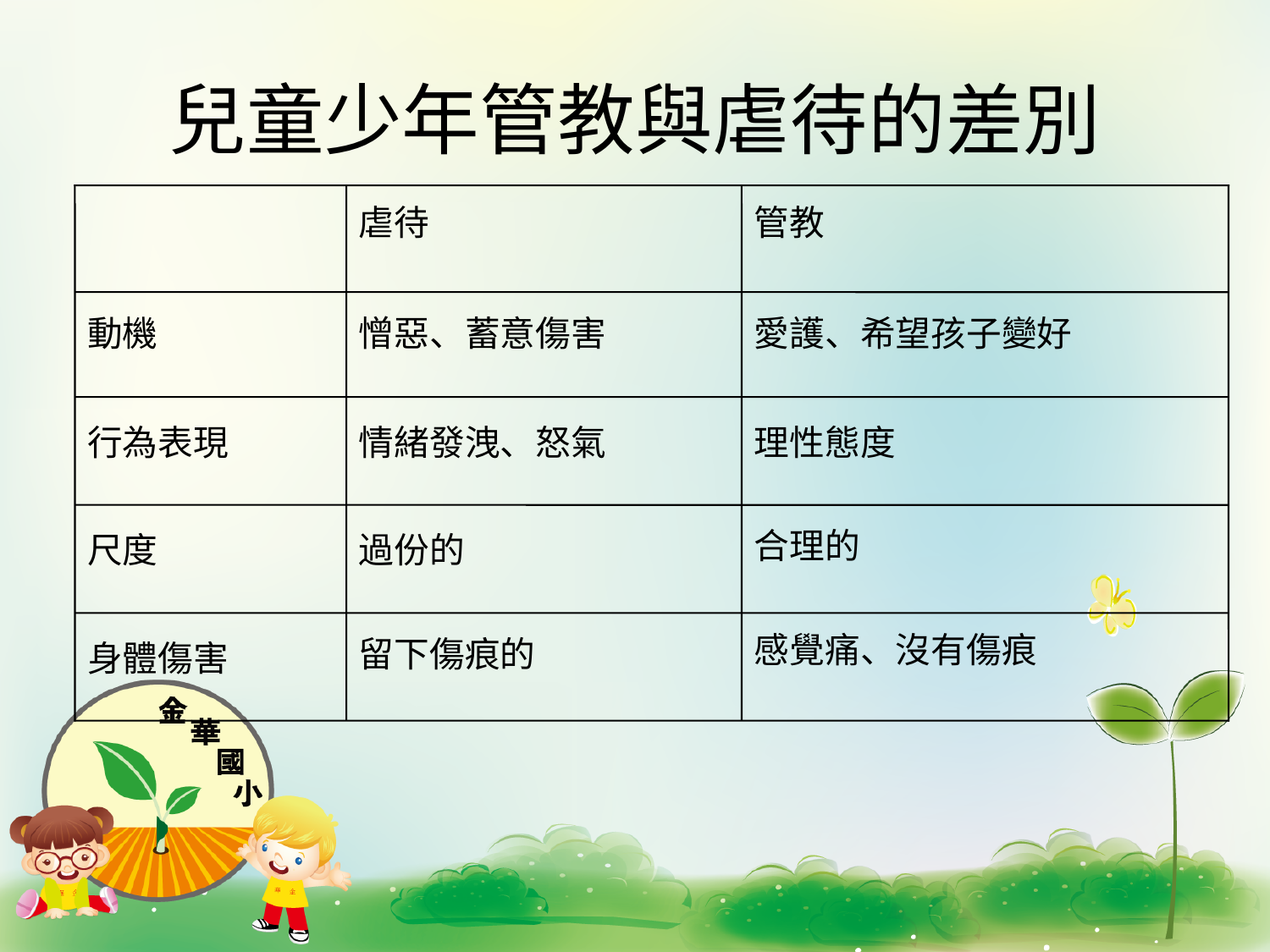

# 兒童少年管教與虐待的差別

虐待

管教

動機

憎惡、蓄意傷害
愛護、希望孩子變好
行為表現

情緒發洩、怒氣
理性態度
尺度

過份的
合理的
身體傷害

留下傷痕的
感覺痛、沒有傷痕